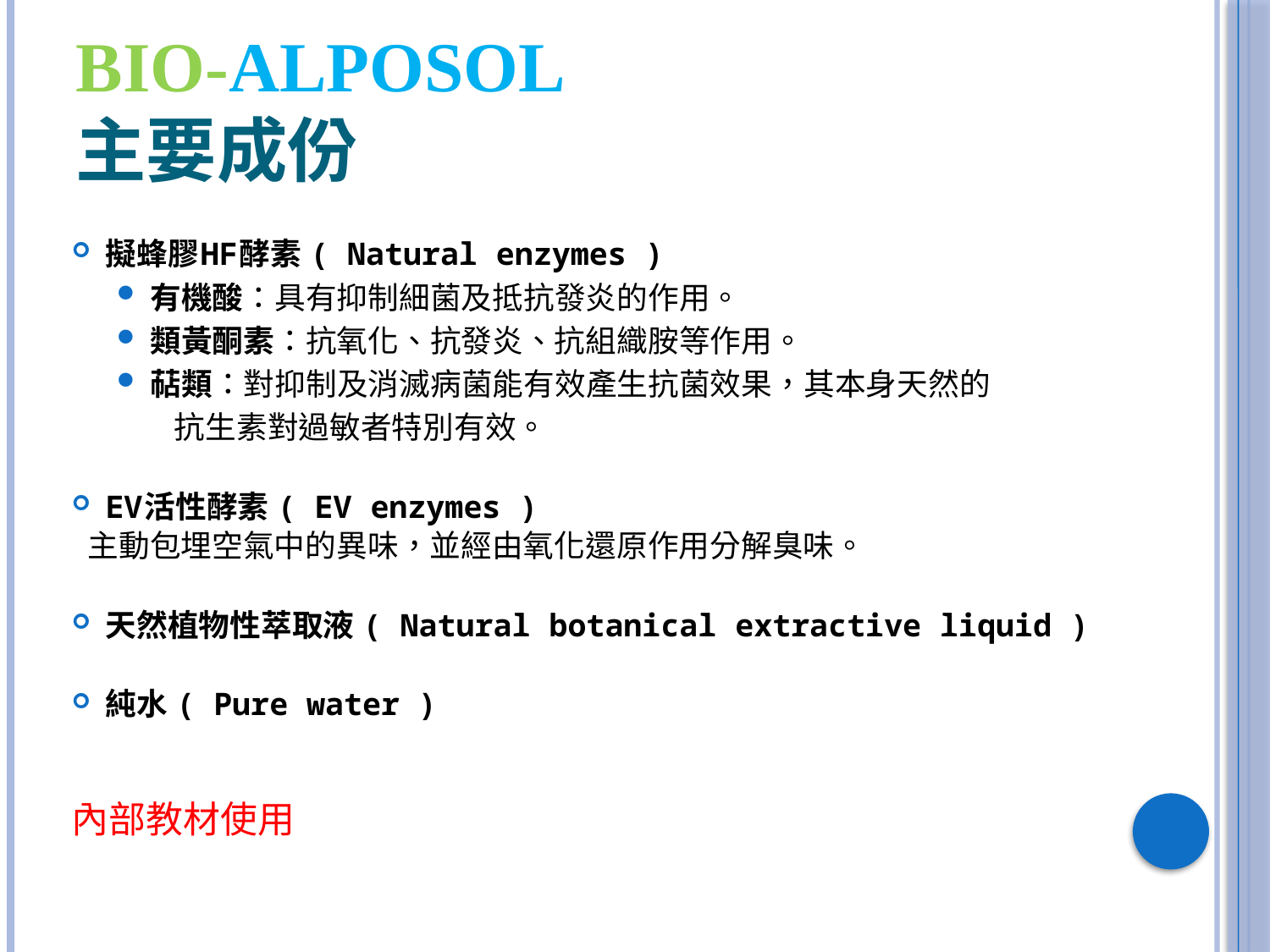

# BIO-ALPOSOL 主要成份
擬蜂膠HF酵素 ( Natural enzymes )
有機酸：具有抑制細菌及抵抗發炎的作用。
類黃酮素：抗氧化、抗發炎、抗組織胺等作用。
萜類：對抑制及消滅病菌能有效產生抗菌效果，其本身天然的
        抗生素對過敏者特別有效。

EV活性酵素 ( EV enzymes )
  主動包埋空氣中的異味，並經由氧化還原作用分解臭味。

天然植物性萃取液 ( Natural botanical extractive liquid )

純水 ( Pure water )

內部教材使用